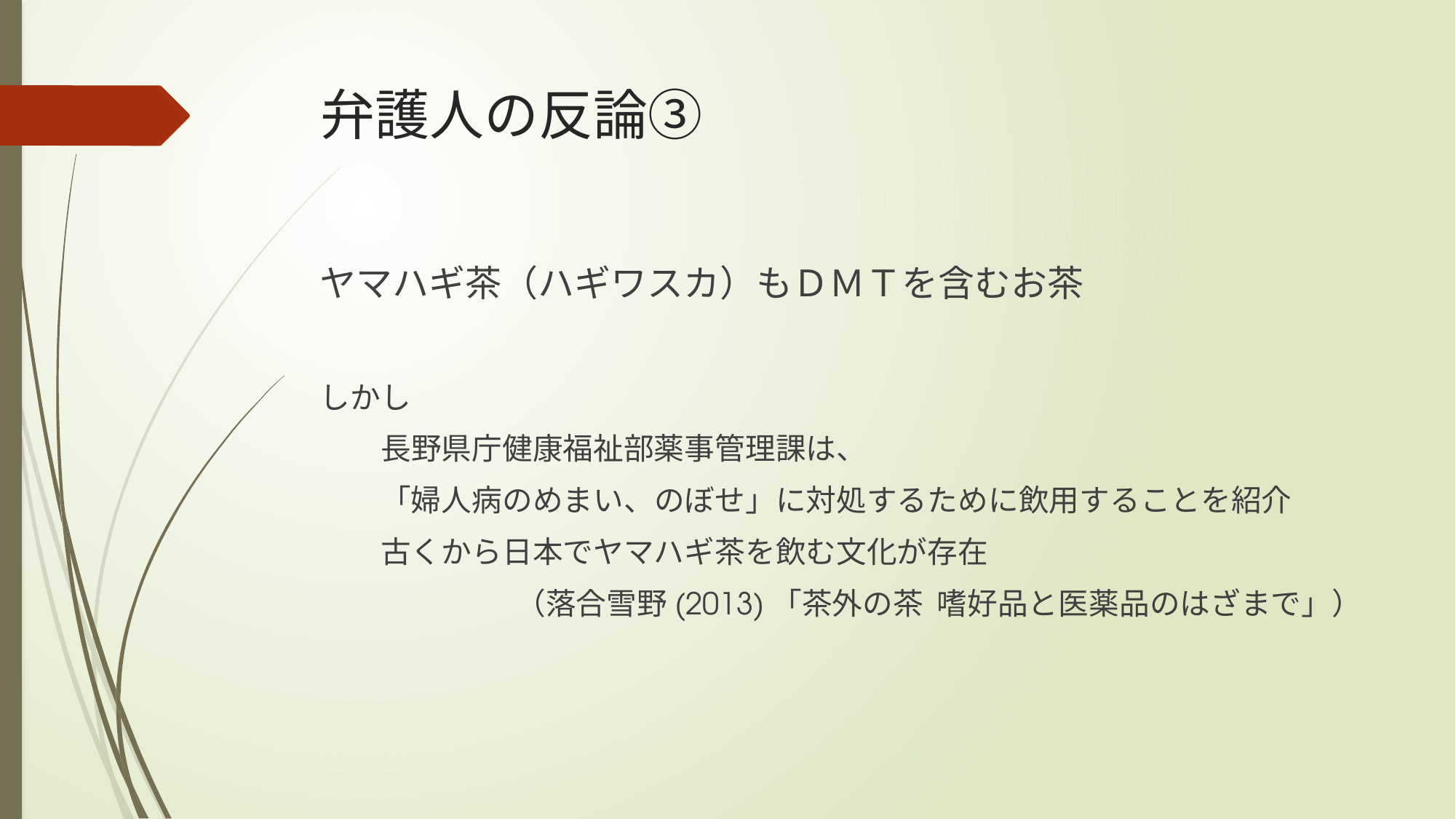

# 弁護人の反論③
ヤマハギ茶（ハギワスカ）もＤＭＴを含むお茶

しかし
　　長野県庁健康福祉部薬事管理課は、
　　「婦人病のめまい、のぼせ」に対処するために飲用することを紹介
　　古くから日本でヤマハギ茶を飲む文化が存在
（落合雪野(2013)「茶外の茶  嗜好品と医薬品のはざまで」）